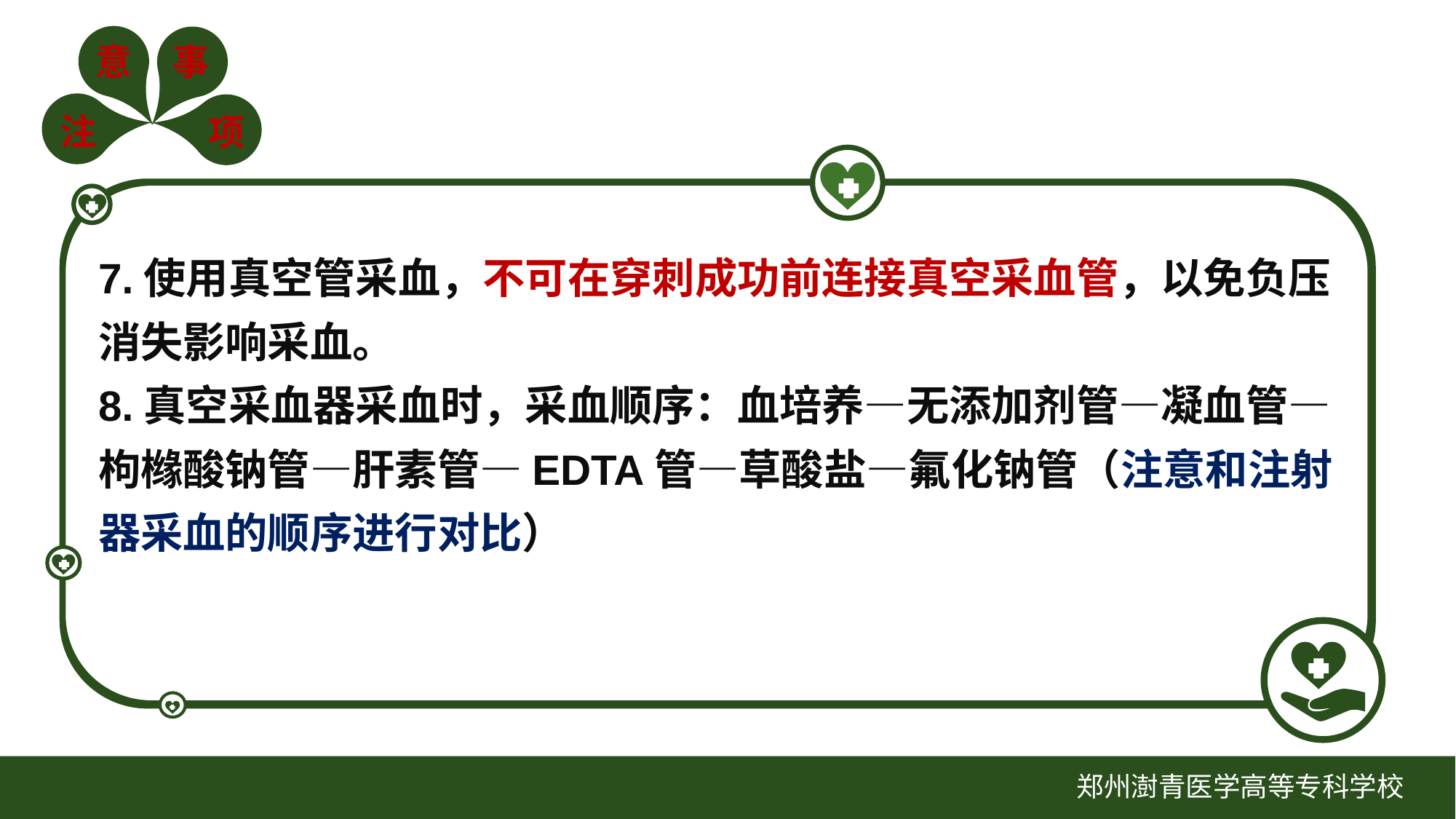

7.使用真空管采血，不可在穿刺成功前连接真空采血管，以免负压消失影响采血。
8.真空采血器采血时，采血顺序：血培养—无添加剂管—凝血管—枸橼酸钠管—肝素管—EDTA管—草酸盐—氟化钠管（注意和注射器采血的顺序进行对比）
郑州澍青医学高等专科学校